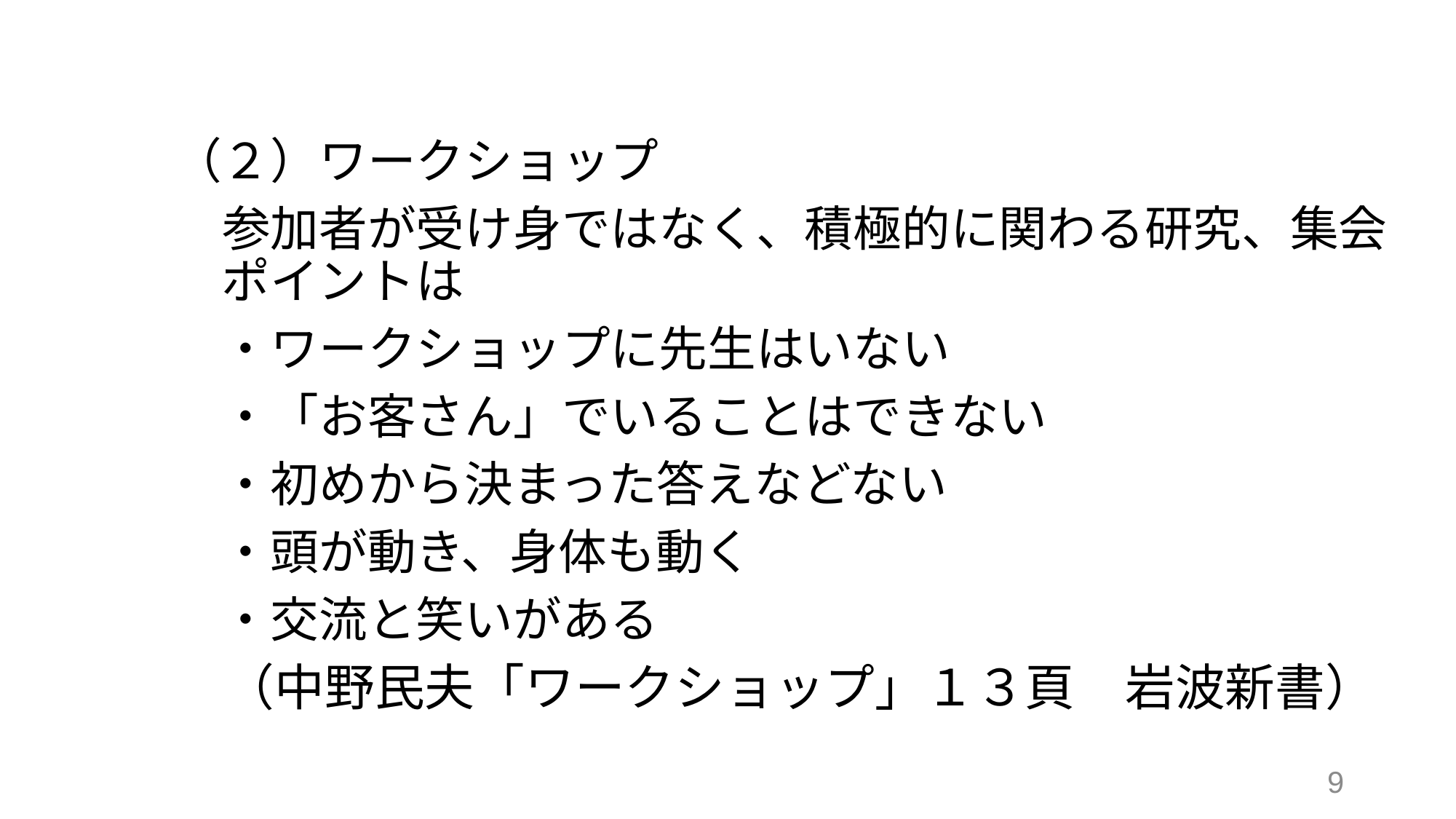

（２）ワークショップ
　　参加者が受け身ではなく、積極的に関わる研究、集会ポイントは
　　・ワークショップに先生はいない
　　・「お客さん」でいることはできない
　　・初めから決まった答えなどない
　　・頭が動き、身体も動く
　　・交流と笑いがある
　　（中野民夫「ワークショップ」１３頁　岩波新書）
9